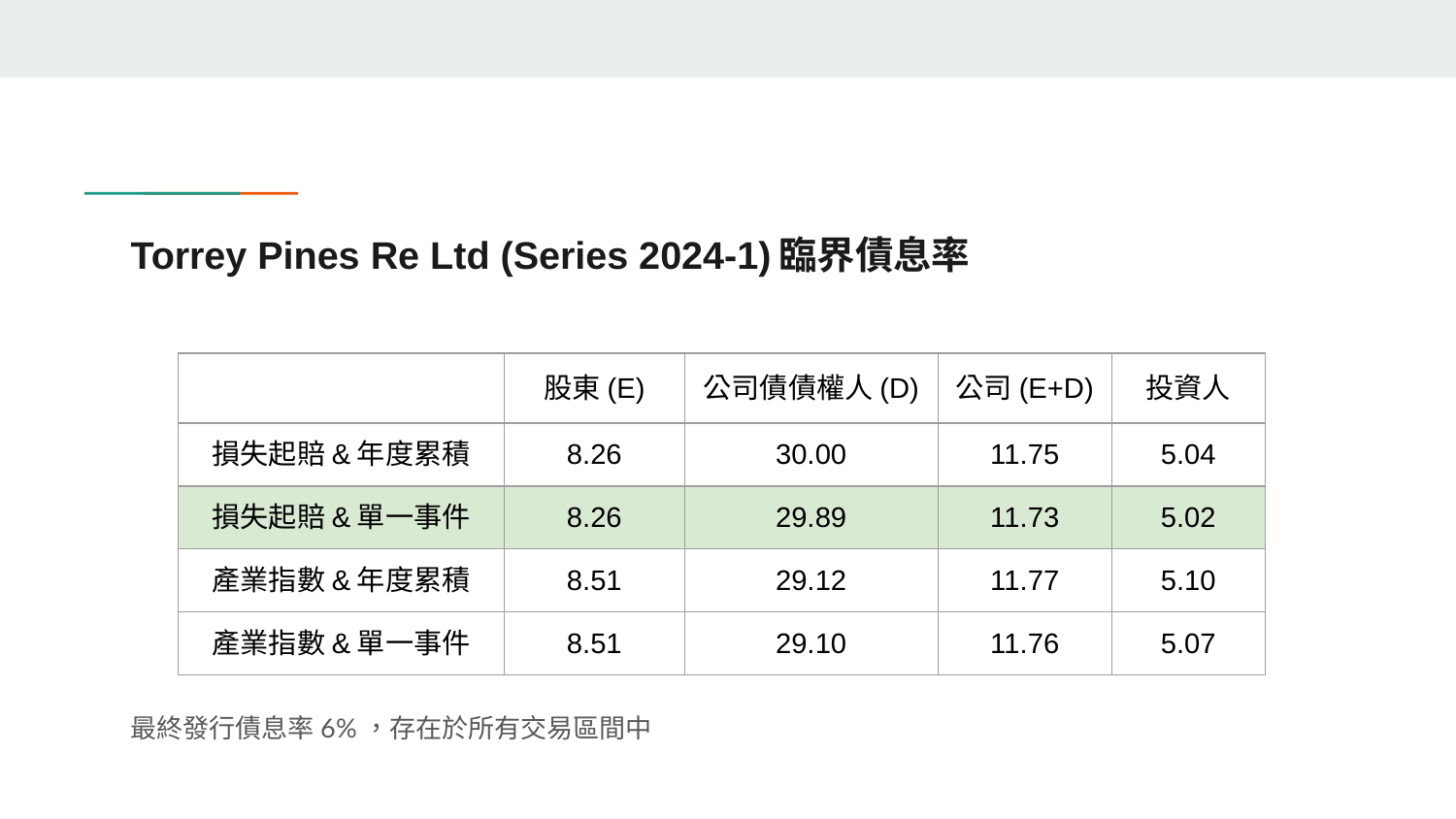

# Torrey Pines Re Ltd (Series 2024-1)臨界債息率
最終發行債息率6%，存在於所有交易區間中

|  | 股東(E) | 公司債債權人(D) | 公司(E+D) | 投資人 |
| --- | --- | --- | --- | --- |
| 損失起賠&年度累積 | 8.26 | 30.00 | 11.75 | 5.04 |
| 損失起賠&單一事件 | 8.26 | 29.89 | 11.73 | 5.02 |
| 產業指數&年度累積 | 8.51 | 29.12 | 11.77 | 5.10 |
| 產業指數&單一事件 | 8.51 | 29.10 | 11.76 | 5.07 |